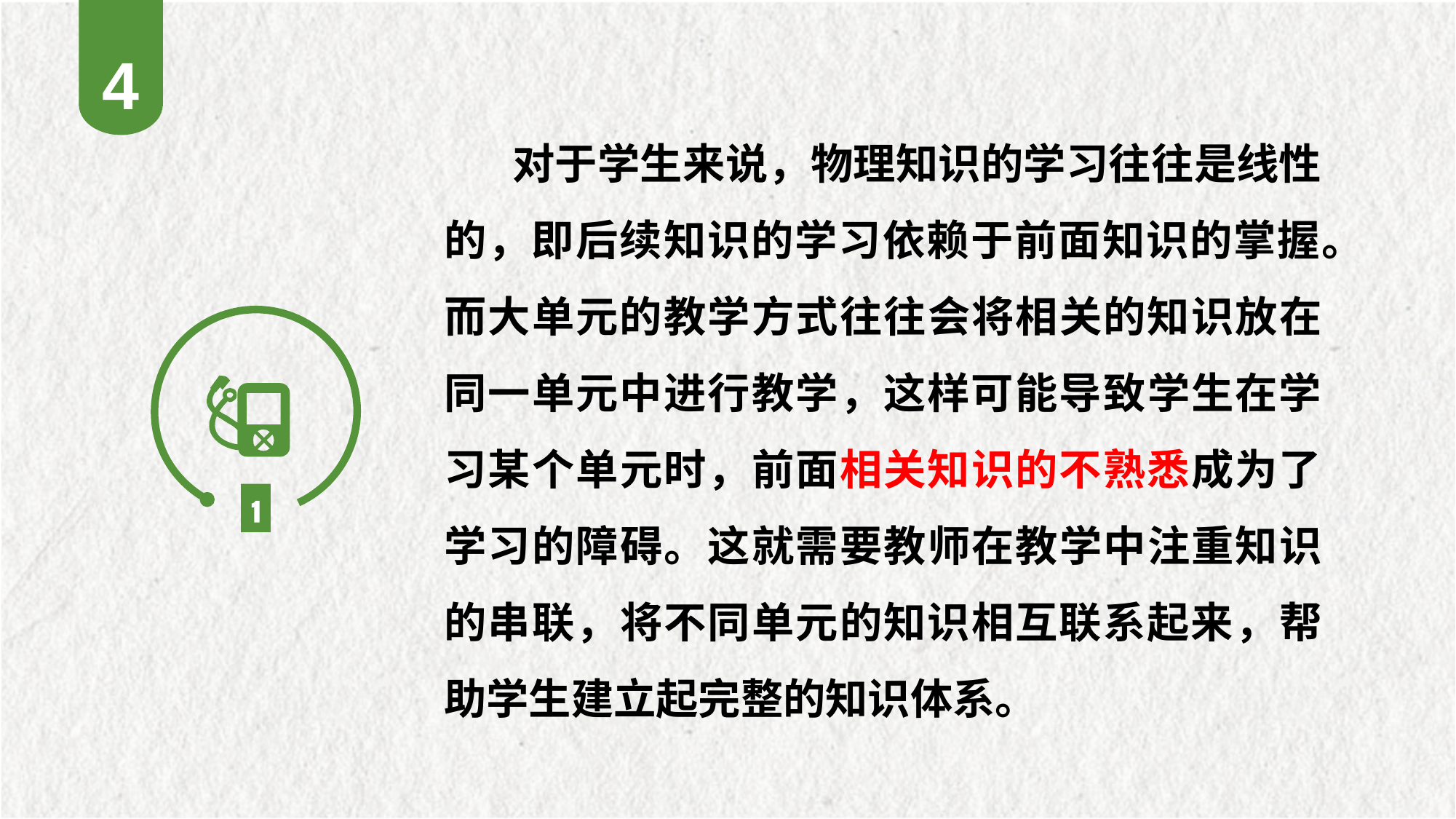

4

      对于学生来说，物理知识的学习往往是线性的，即后续知识的学习依赖于前面知识的掌握。而大单元的教学方式往往会将相关的知识放在同一单元中进行教学，这样可能导致学生在学习某个单元时，前面相关知识的不熟悉成为了学习的障碍。这就需要教师在教学中注重知识的串联，将不同单元的知识相互联系起来，帮助学生建立起完整的知识体系。

1